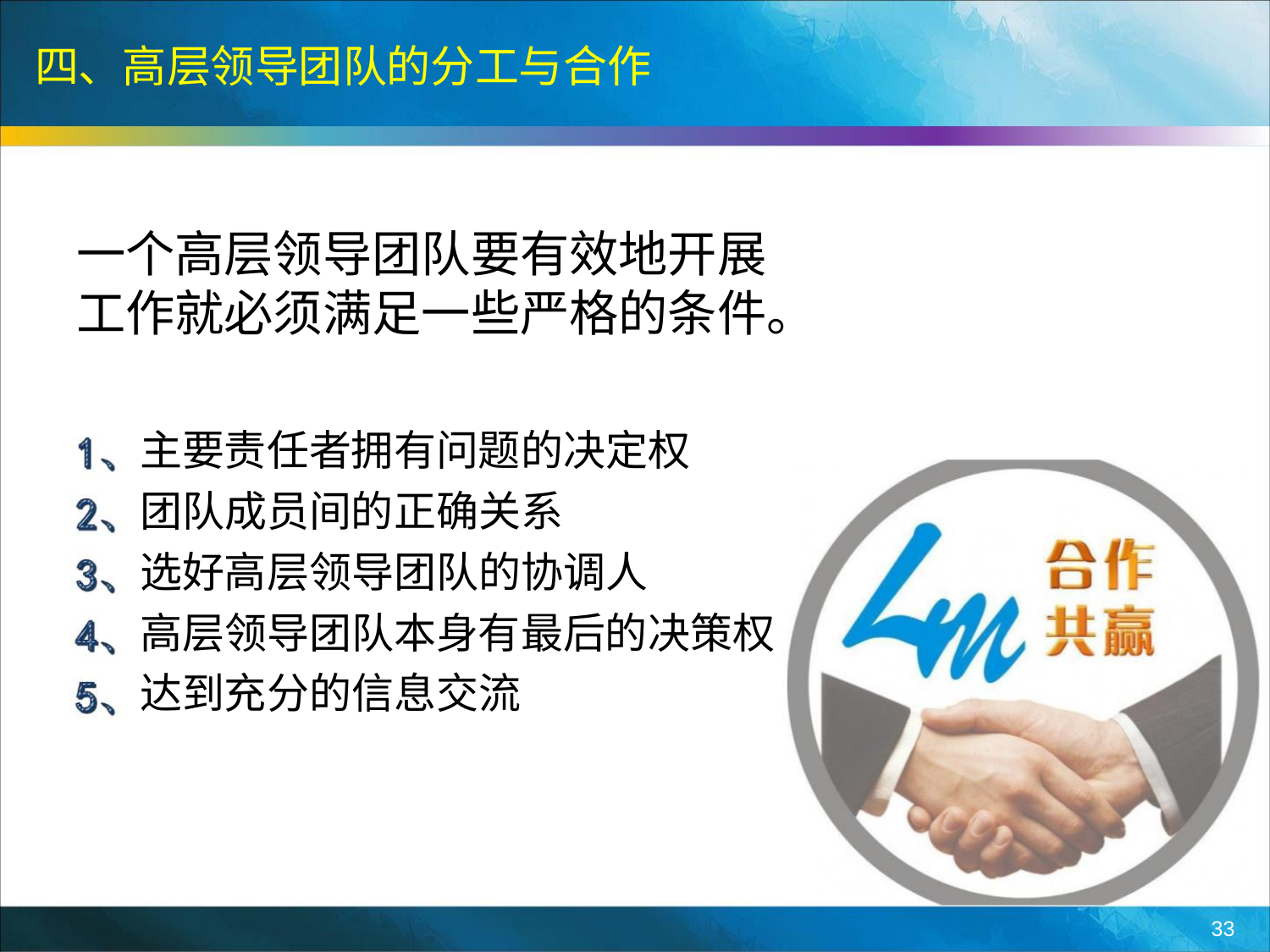

四、高层领导团队的分工与合作
一个高层领导团队要有效地开展
工作就必须满足一些严格的条件。
主要责任者拥有问题的决定权
团队成员间的正确关系
选好高层领导团队的协调人
高层领导团队本身有最后的决策权
达到充分的信息交流
33